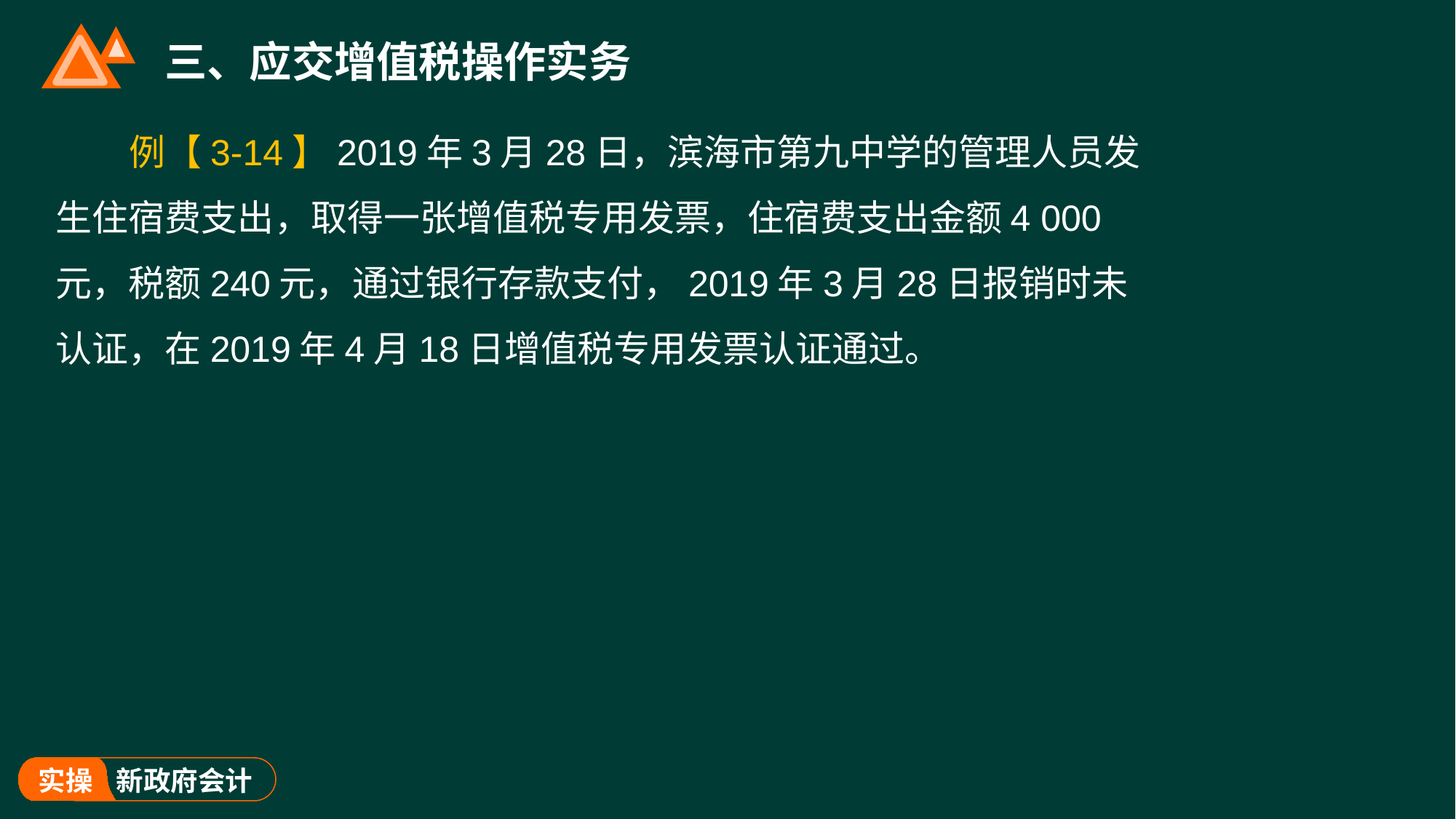

# 三、应交增值税操作实务
例【3-14】2019年3月28日，滨海市第九中学的管理人员发生住宿费支出，取得一张增值税专用发票，住宿费支出金额4 000元，税额240元，通过银行存款支付，2019年3月28日报销时未认证，在2019年4月18日增值税专用发票认证通过。